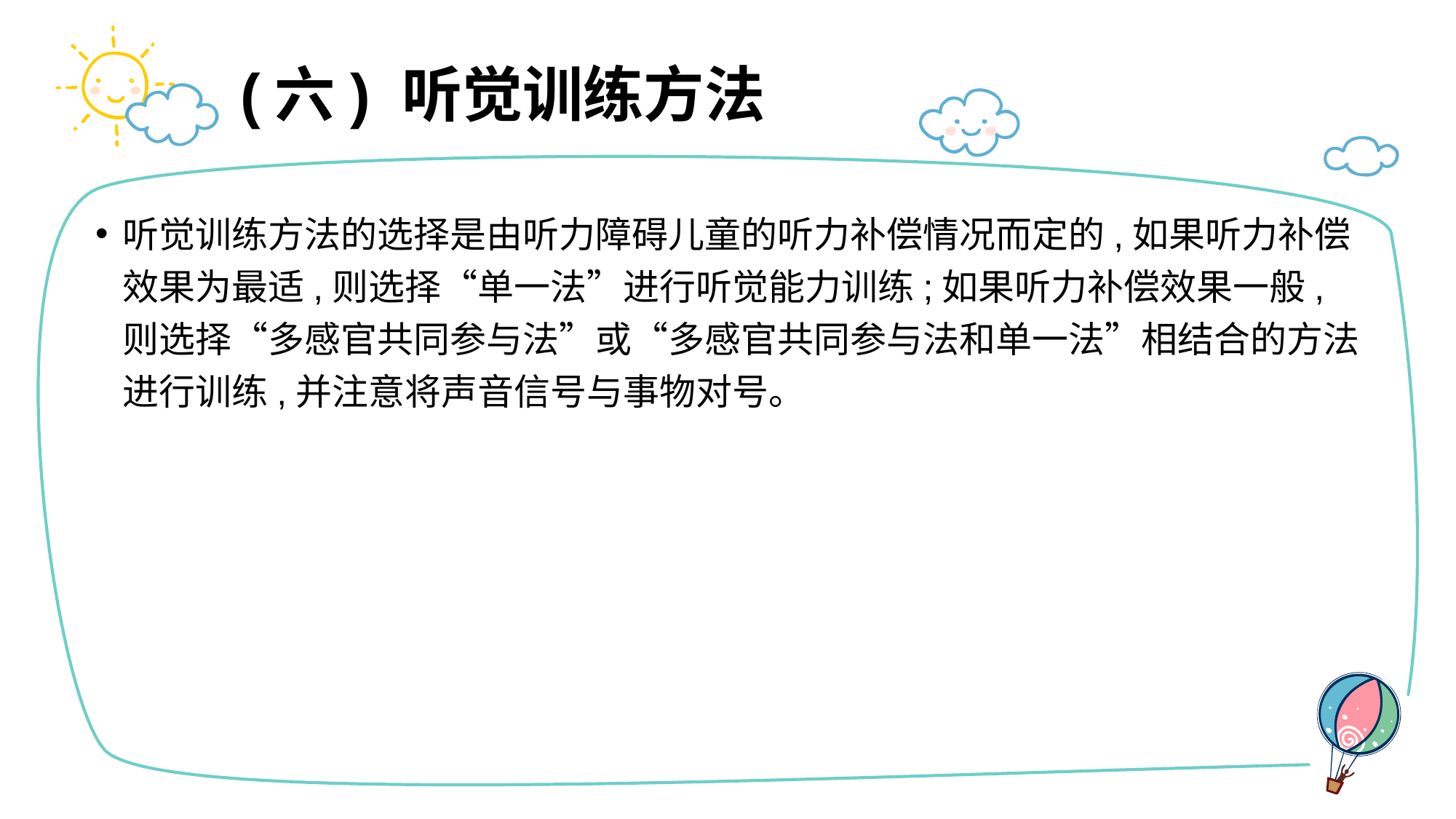

# (六) 听觉训练方法
听觉训练方法的选择是由听力障碍儿童的听力补偿情况而定的,如果听力补偿效果为最适,则选择“单一法”进行听觉能力训练;如果听力补偿效果一般,则选择“多感官共同参与法”或“多感官共同参与法和单一法”相结合的方法进行训练,并注意将声音信号与事物对号。